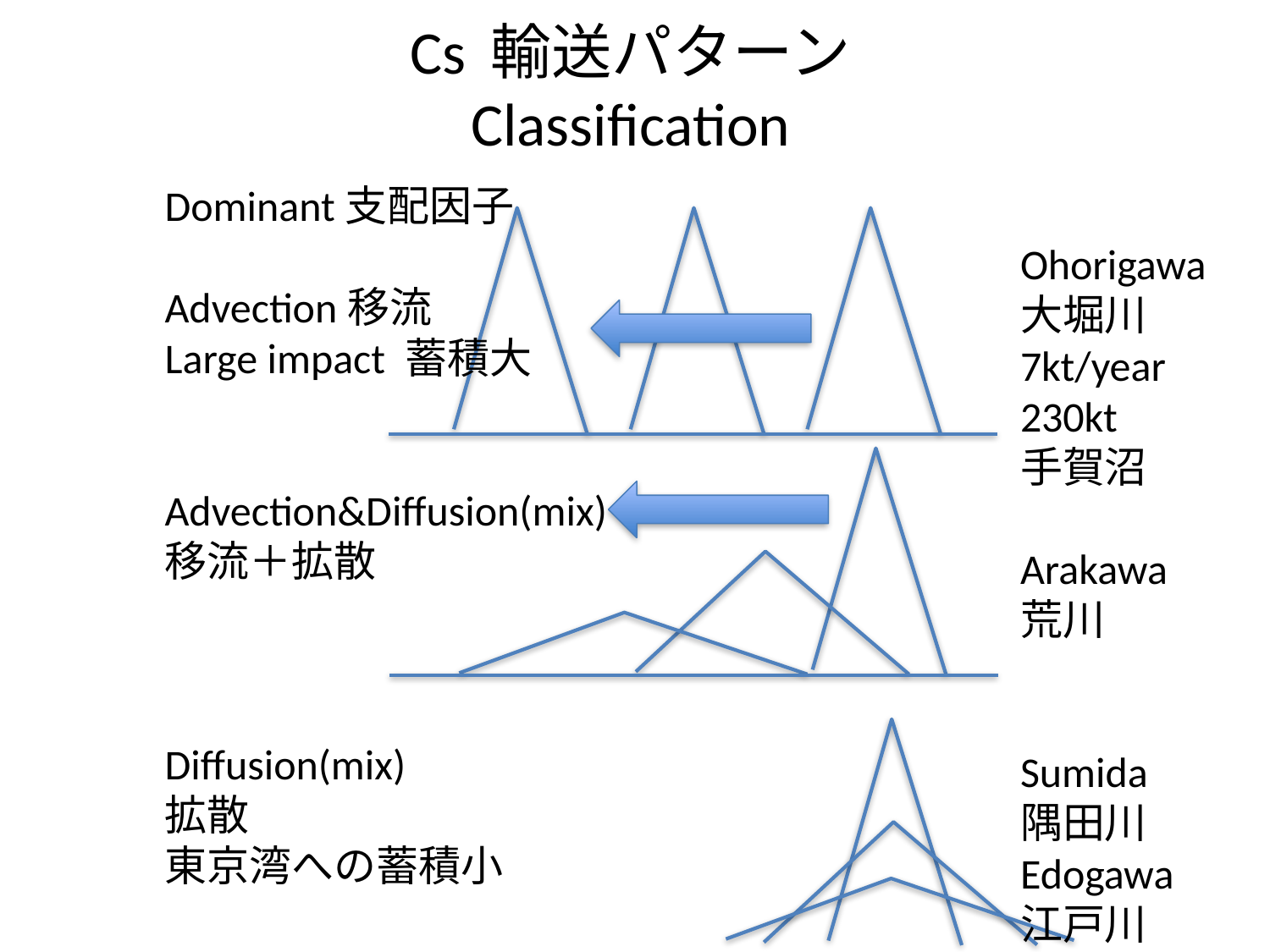

# Cs 輸送パターン Classification
Dominant支配因子

Advection移流
Large impact 蓄積大

Advection&Diffusion(mix)
移流＋拡散

Diffusion(mix)
拡散
東京湾への蓄積小

Ohorigawa
大堀川
7kt/year
230kt
手賀沼

Arakawa
荒川

Sumida
隅田川
Edogawa
江戸川